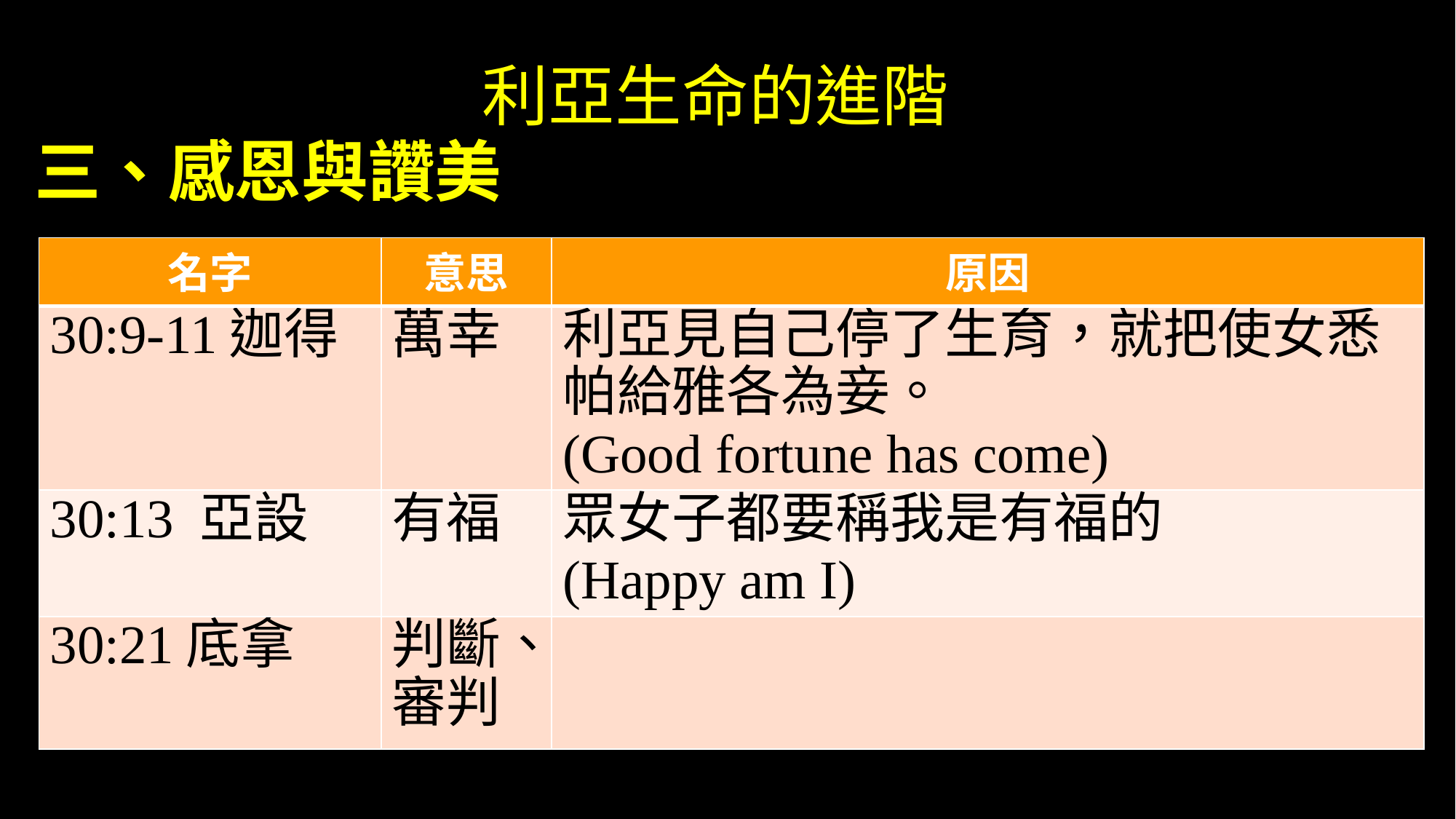

# 利亞生命的進階
三、感恩與讚美

| 名字 | 意思 | 原因 |
| --- | --- | --- |
| 30:9-11迦得 | 萬幸 | 利亞見自己停了生育，就把使女悉帕給雅各為妾。 (Good fortune has come) |
| 30:13 亞設 | 有福 | 眾女子都要稱我是有福的 (Happy am I) |
| 30:21底拿 | 判斷、審判 |  |